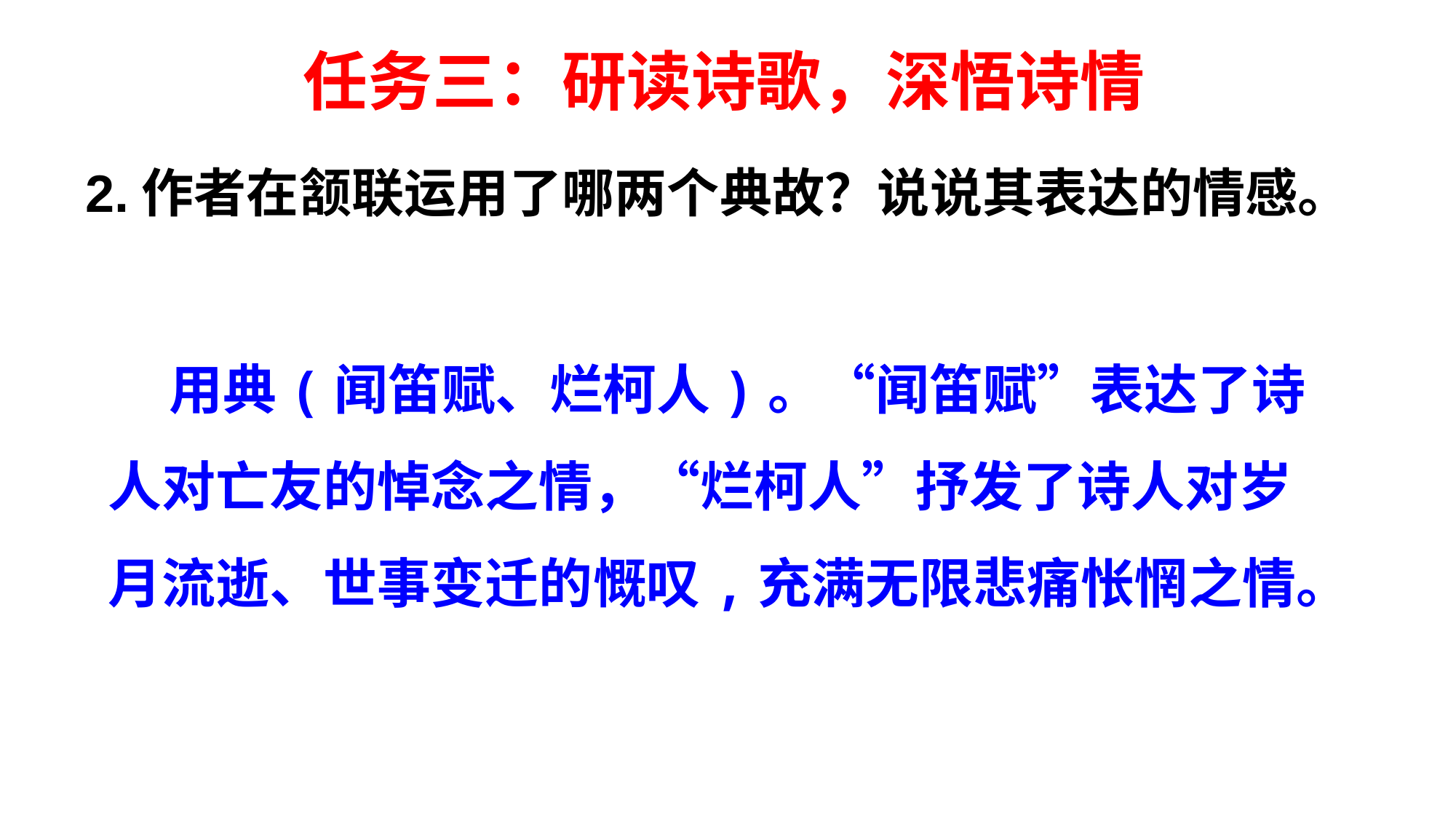

任务三：研读诗歌，深悟诗情
2.作者在颔联运用了哪两个典故？说说其表达的情感。
    用典(闻笛赋、烂柯人)。“闻笛赋”表达了诗人对亡友的悼念之情，“烂柯人”抒发了诗人对岁月流逝、世事变迁的慨叹,充满无限悲痛怅惘之情。